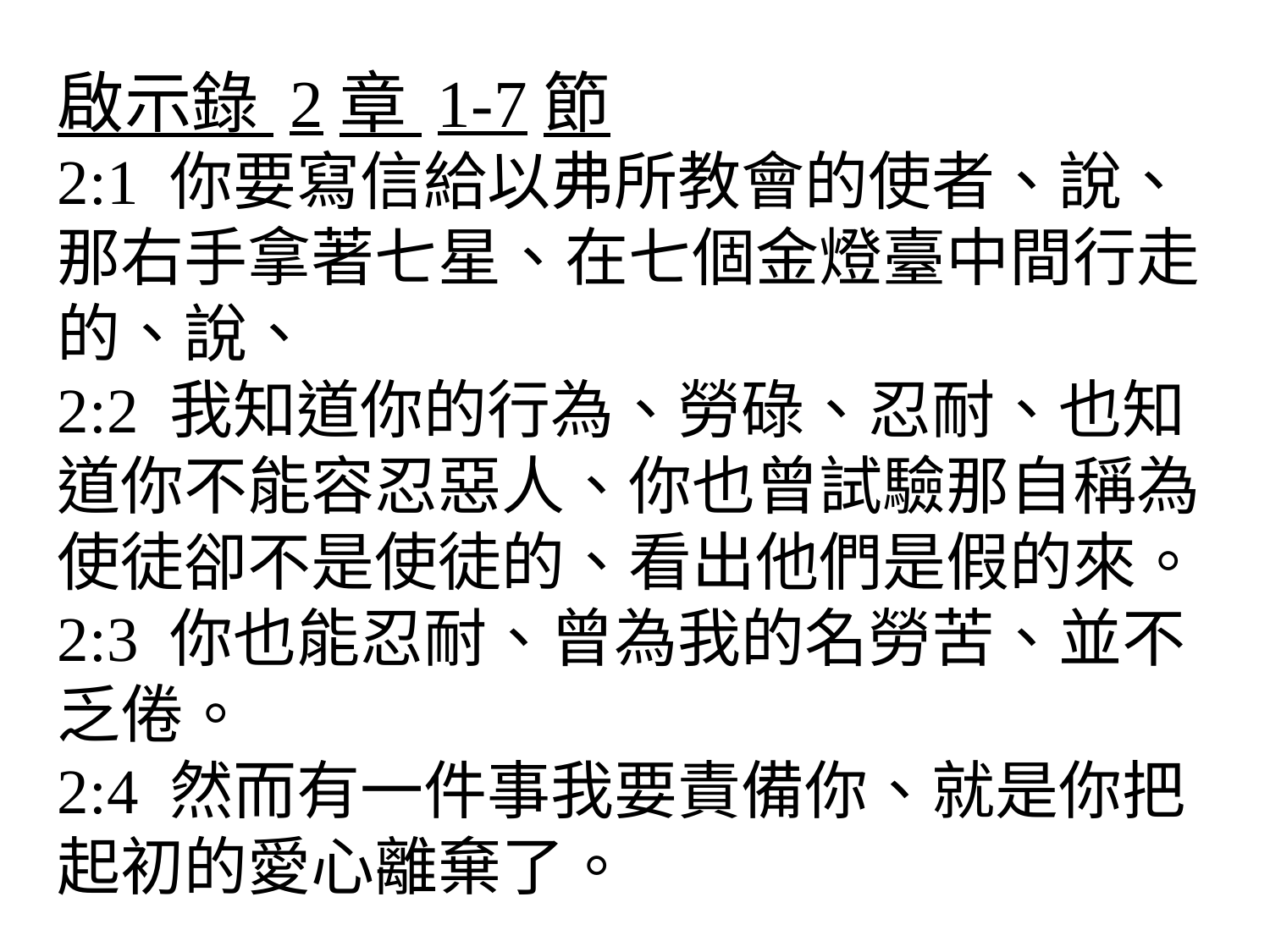

啟示錄 2章 1-7節
2:1 你要寫信給以弗所教會的使者、說、那右手拿著七星、在七個金燈臺中間行走的、說、
2:2 我知道你的行為、勞碌、忍耐、也知道你不能容忍惡人、你也曾試驗那自稱為使徒卻不是使徒的、看出他們是假的來。
2:3 你也能忍耐、曾為我的名勞苦、並不乏倦。
2:4 然而有一件事我要責備你、就是你把起初的愛心離棄了。